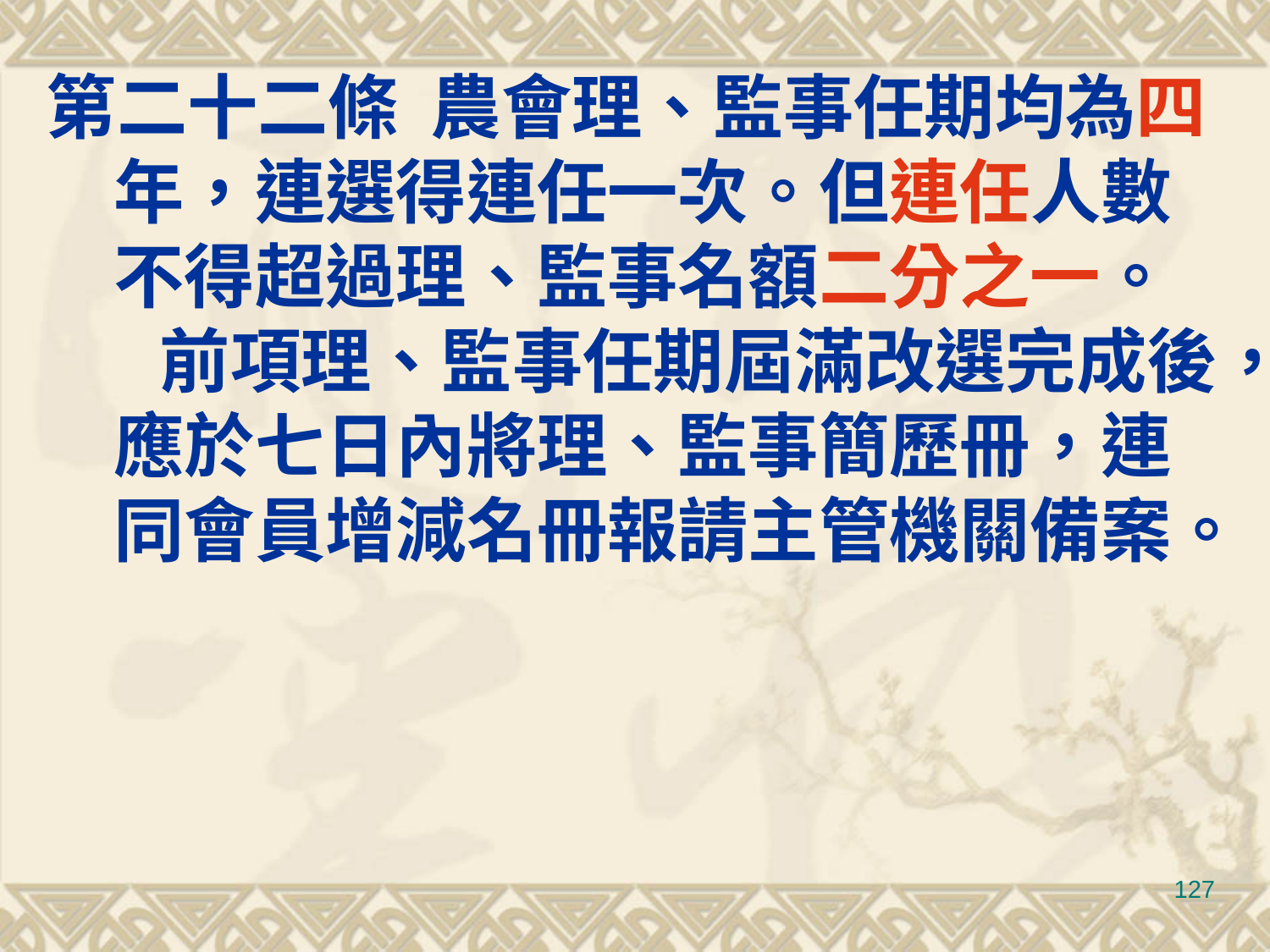

第二十二條  農會理、監事任期均為四年，連選得連任一次。但連任人數不得超過理、監事名額二分之一。
      前項理、監事任期屆滿改選完成後，應於七日內將理、監事簡歷冊，連同會員增減名冊報請主管機關備案。
127